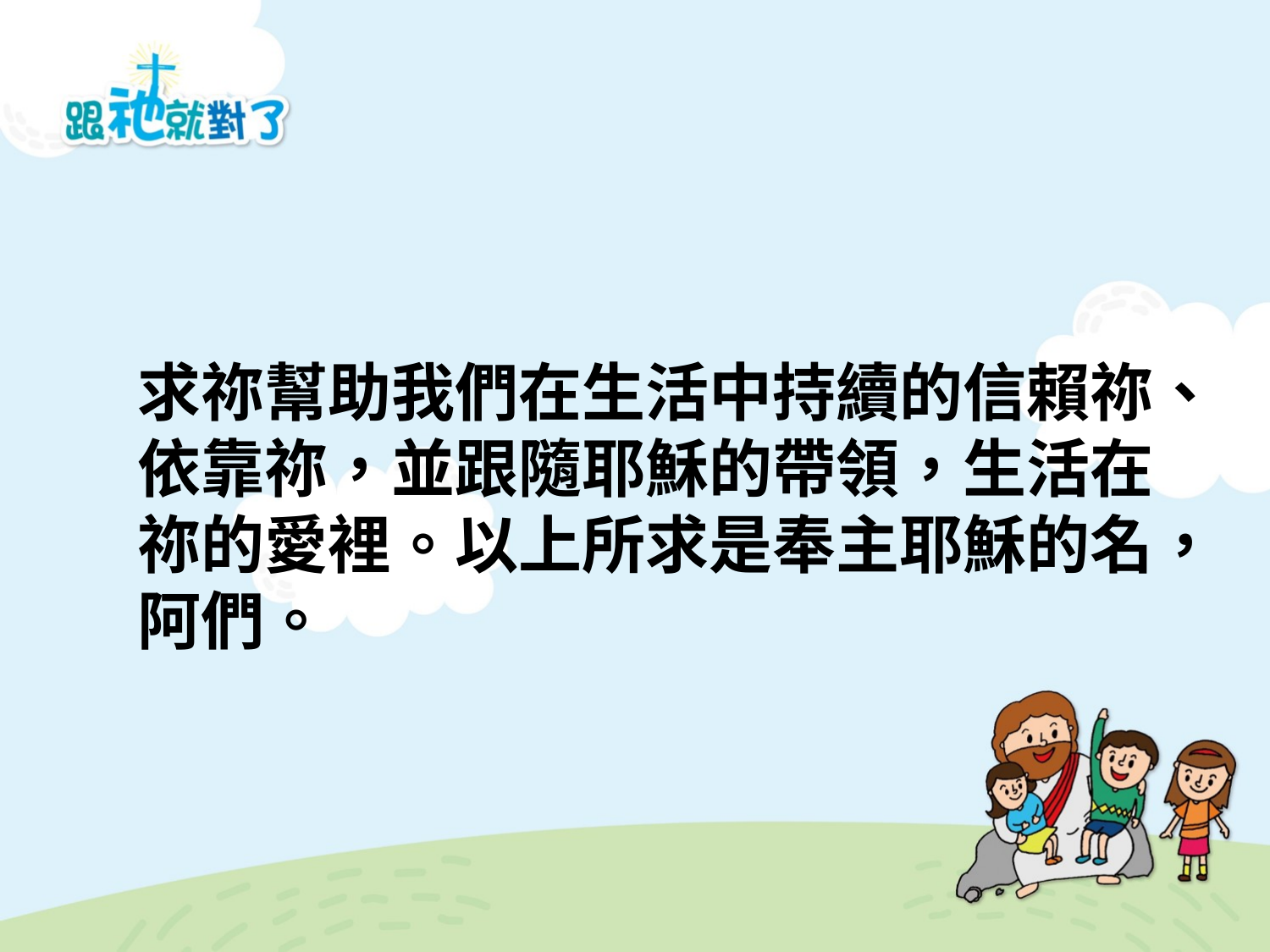

求祢幫助我們在生活中持續的信賴祢、依靠祢，並跟隨耶穌的帶領，生活在祢的愛裡。以上所求是奉主耶穌的名，阿們。